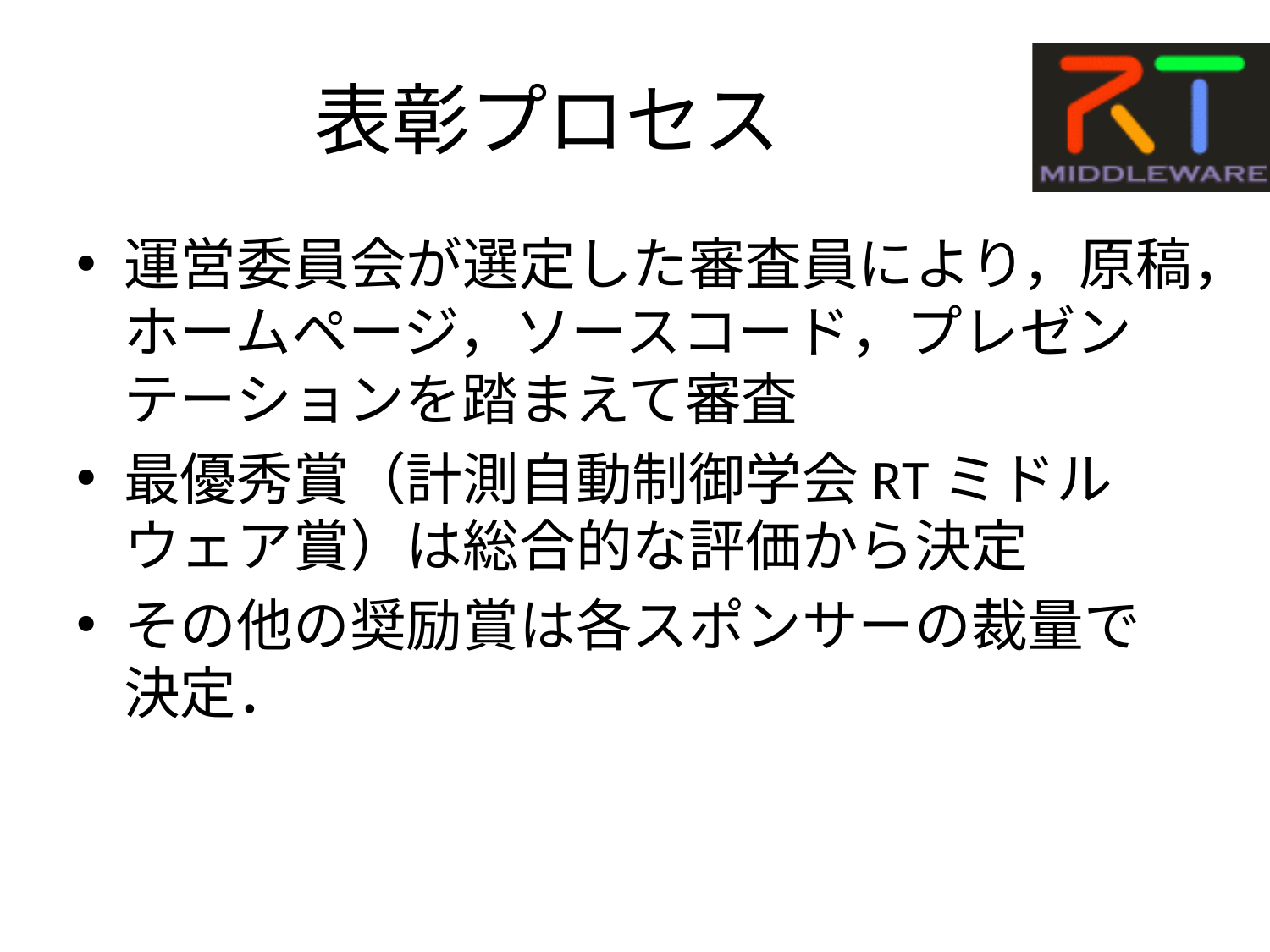

# 表彰プロセス
運営委員会が選定した審査員により，原稿，ホームページ，ソースコード，プレゼンテーションを踏まえて審査
最優秀賞（計測自動制御学会RTミドルウェア賞）は総合的な評価から決定
その他の奨励賞は各スポンサーの裁量で決定．